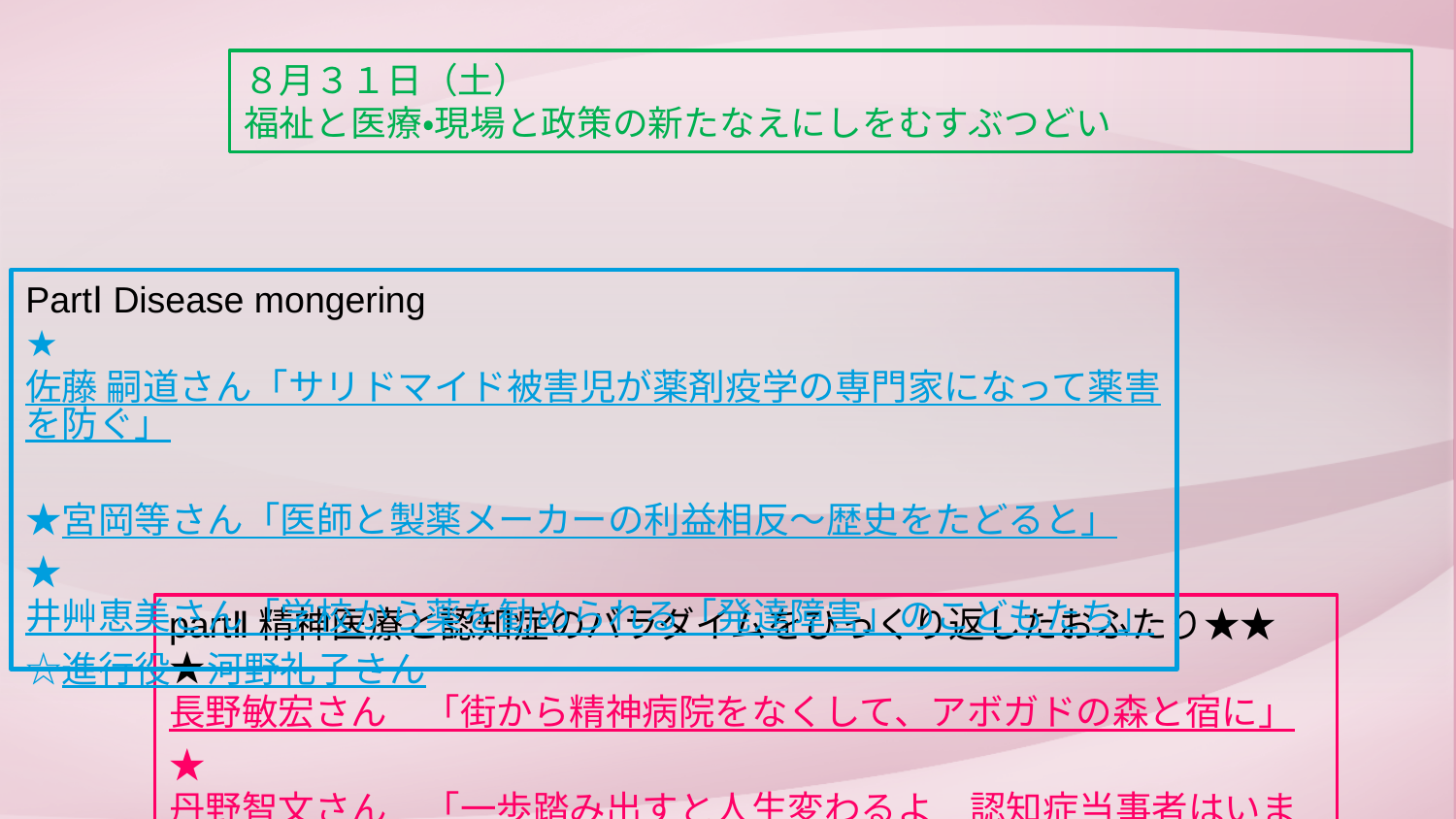

#
８月３１日（土）
福祉と医療・現場と政策の新たなえにしをむすぶつどい
PartⅠ Disease mongering
★佐藤 嗣道さん「サリドマイド被害児が薬剤疫学の専門家になって薬害を防ぐ」
★宮岡等さん「医師と製薬メーカーの利益相反～歴史をたどると」
★井艸恵美さん「学校から薬を勧められる「発達障害」のこどもたち」
☆進行役　河野礼子さん
partⅡ精神医療と認知症のバラダイムをひっくり返したおふたり★★
★長野敏宏さん　「街から精神病院をなくして、アボガドの森と宿に」
★丹野智文さん　「一歩踏み出すと人生変わるよ　認知症当事者はいま」
       ☆進行役　雨宮由紀枝さん